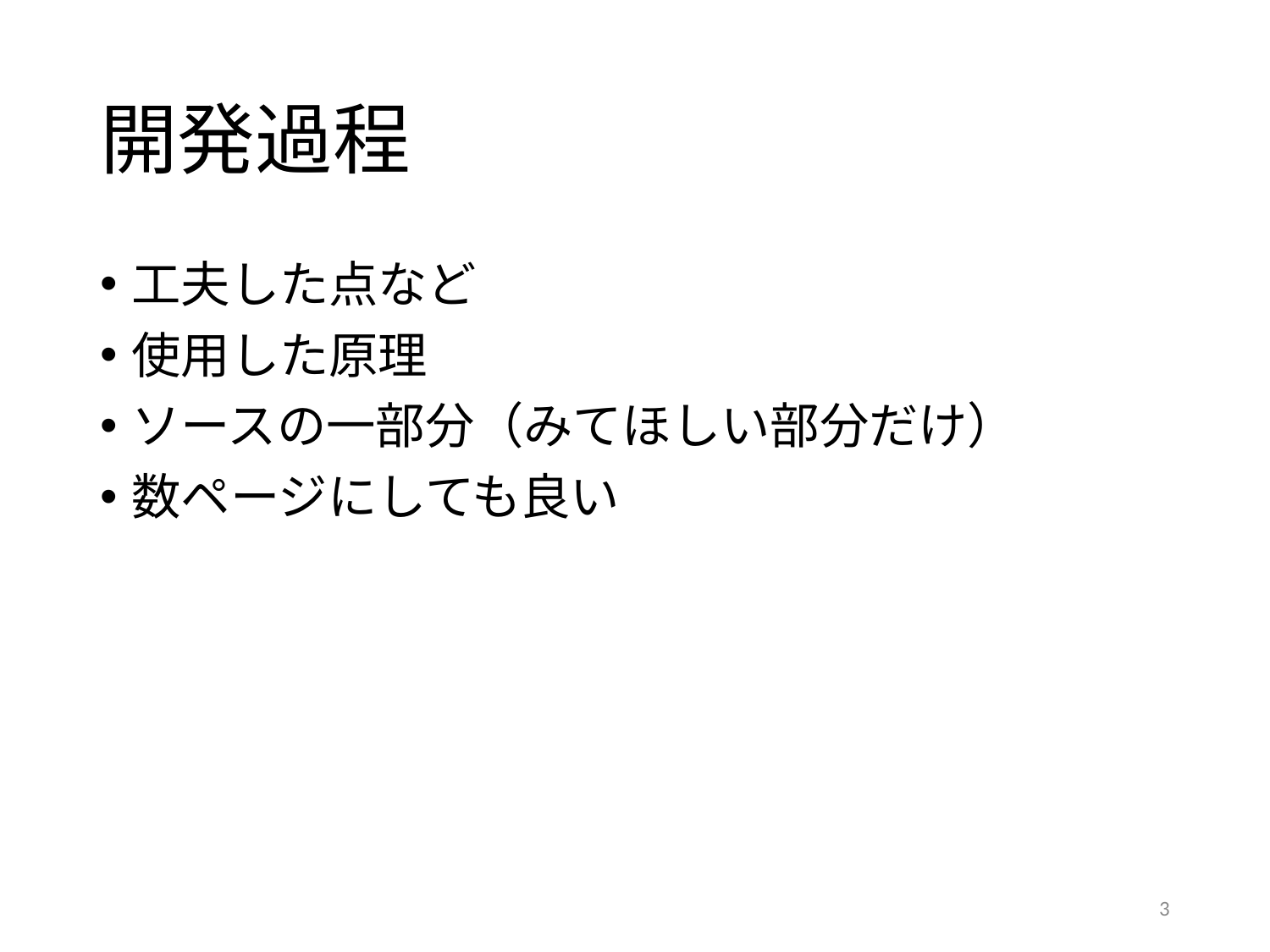

# 開発過程
工夫した点など
使用した原理
ソースの一部分（みてほしい部分だけ）
数ページにしても良い
3